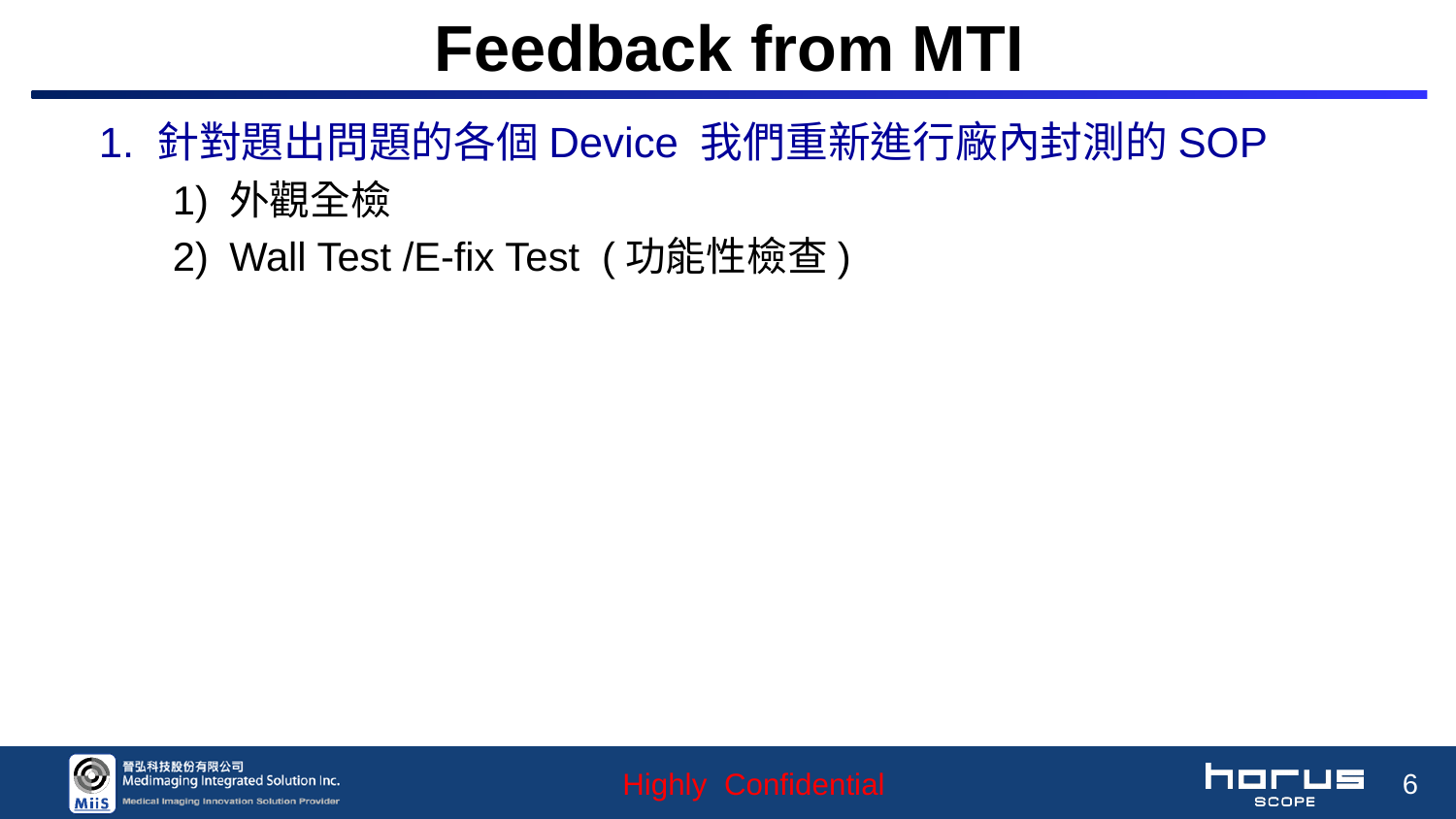

# Feedback from MTI
針對題出問題的各個Device 我們重新進行廠內封測的SOP
外觀全檢
Wall Test /E-fix Test  (功能性檢查)